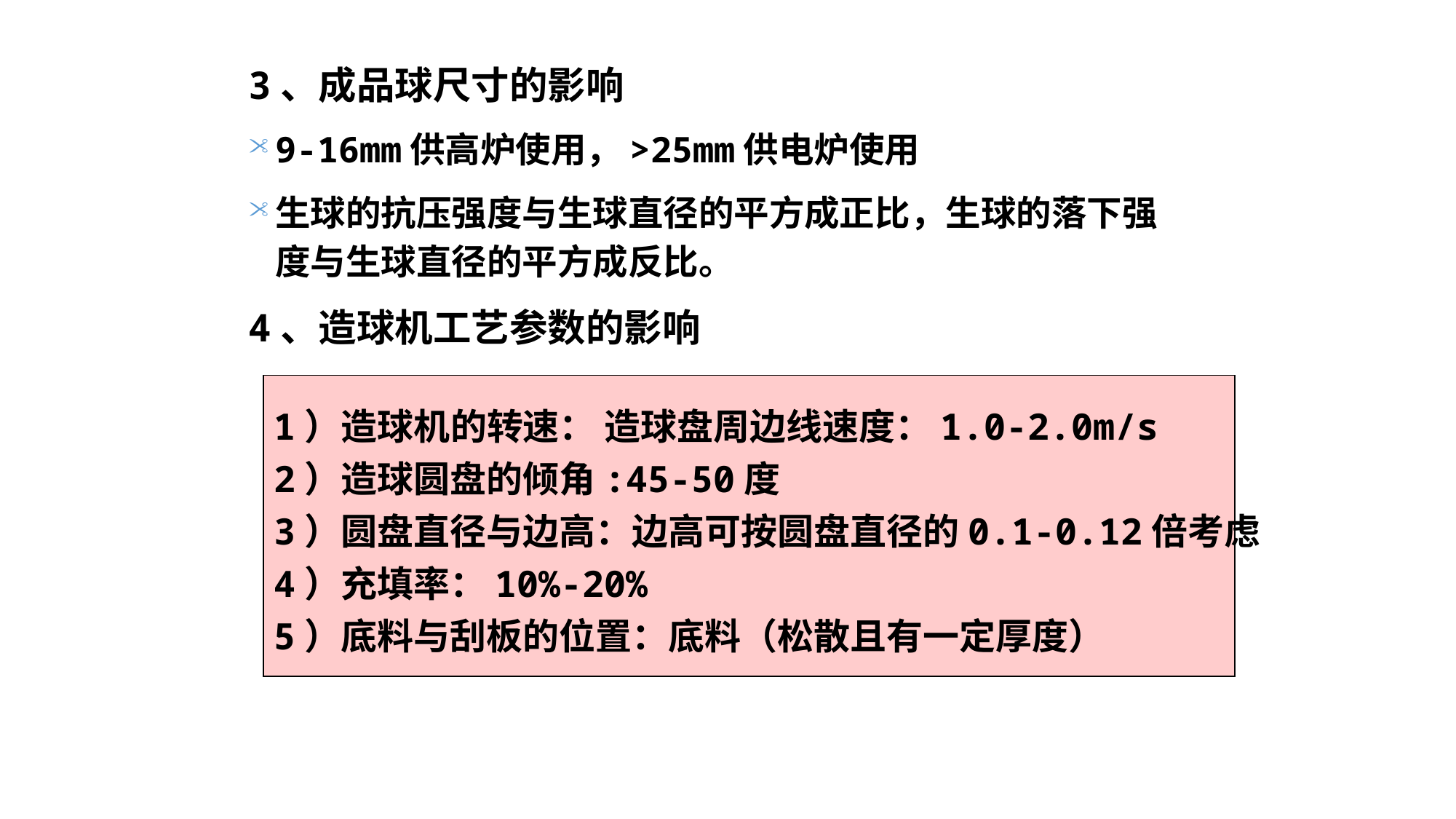

3、成品球尺寸的影响
9-16mm供高炉使用，>25mm供电炉使用
生球的抗压强度与生球直径的平方成正比，生球的落下强度与生球直径的平方成反比。
4、造球机工艺参数的影响
1）造球机的转速： 造球盘周边线速度：1.0-2.0m/s
2）造球圆盘的倾角:45-50度
3）圆盘直径与边高：边高可按圆盘直径的0.1-0.12倍考虑
4）充填率：10%-20%
5）底料与刮板的位置：底料（松散且有一定厚度）
26